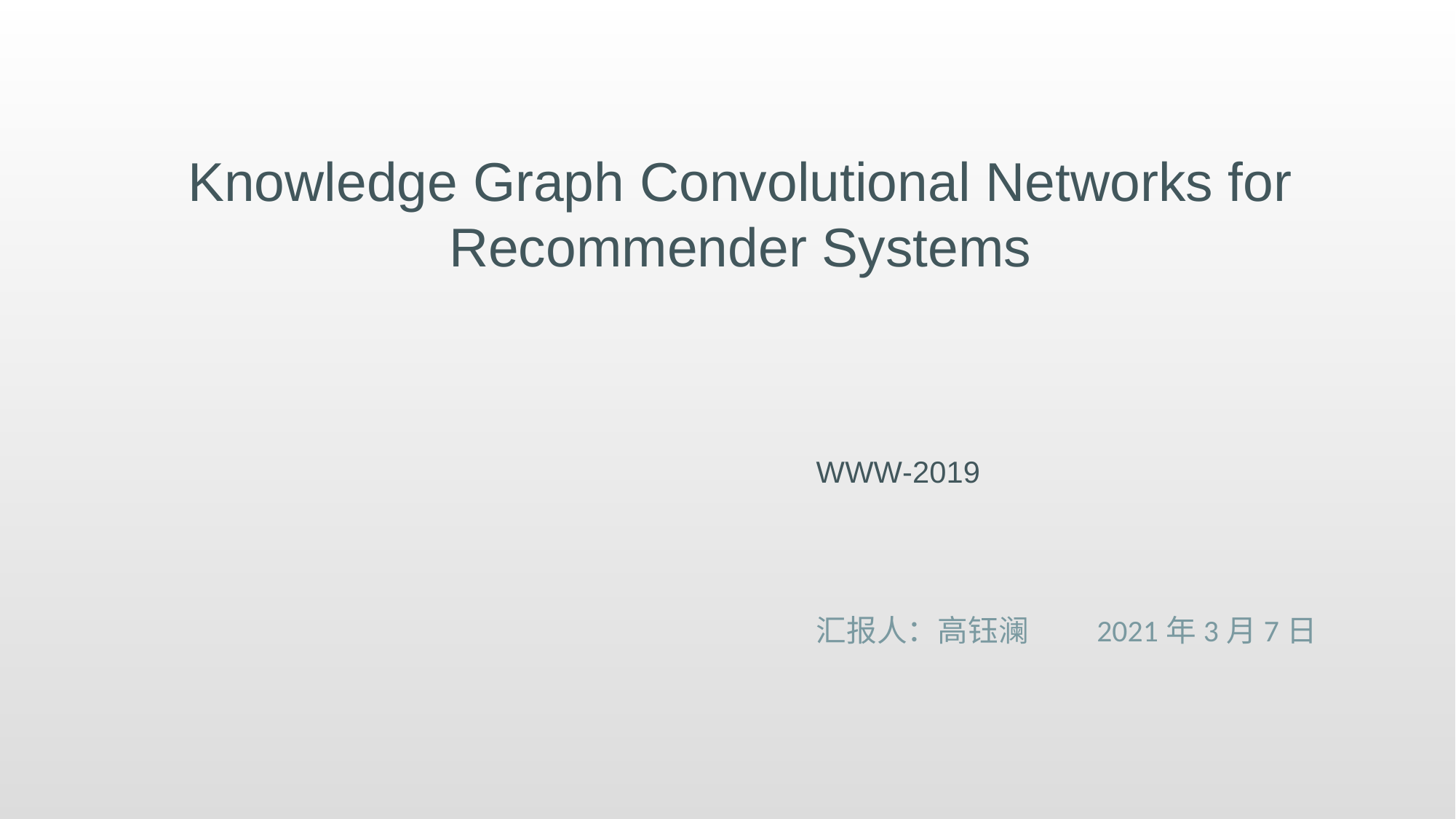

Knowledge Graph Convolutional Networks for Recommender Systems
WWW-2019
汇报人：高钰澜         2021年3月7日